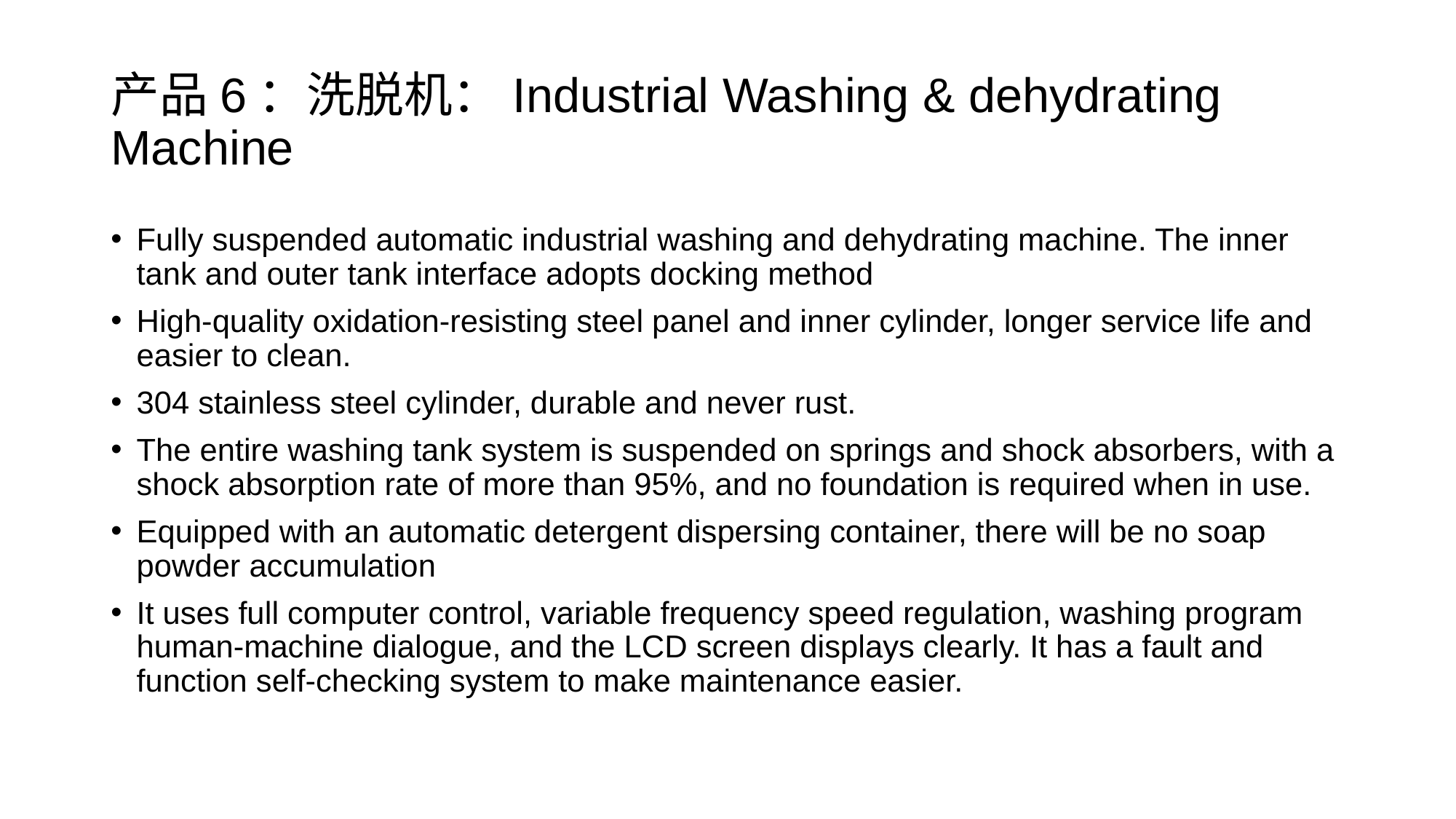

# 产品6：洗脱机：Industrial Washing & dehydrating Machine
Fully suspended automatic industrial washing and dehydrating machine. The inner tank and outer tank interface adopts docking method
High-quality oxidation-resisting steel panel and inner cylinder, longer service life and easier to clean.
304 stainless steel cylinder, durable and never rust.
The entire washing tank system is suspended on springs and shock absorbers, with a shock absorption rate of more than 95%, and no foundation is required when in use.
Equipped with an automatic detergent dispersing container, there will be no soap powder accumulation
It uses full computer control, variable frequency speed regulation, washing program human-machine dialogue, and the LCD screen displays clearly. It has a fault and function self-checking system to make maintenance easier.